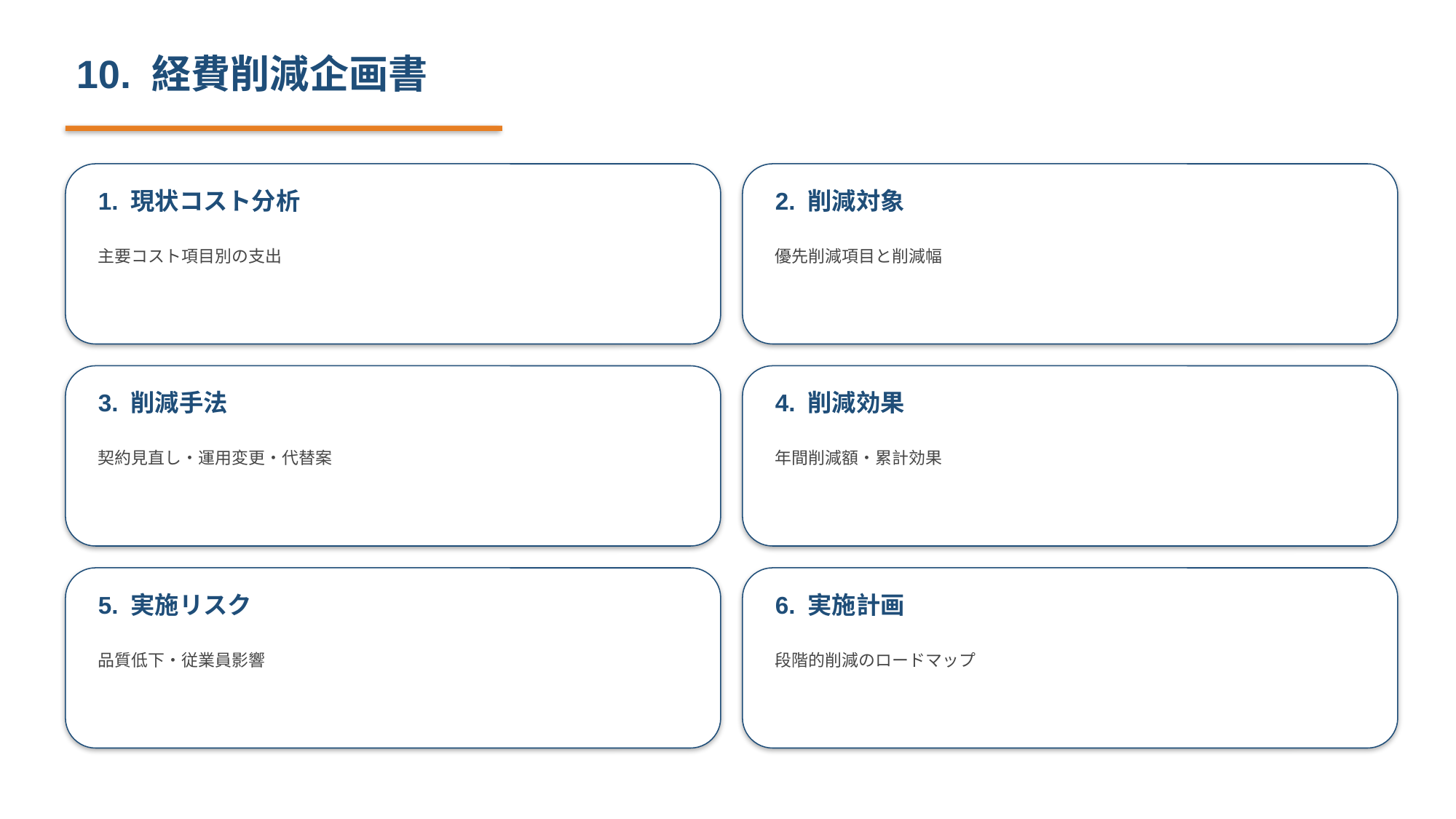

10. 経費削減企画書

1. 現状コスト分析
2. 削減対象
主要コスト項目別の支出
優先削減項目と削減幅

3. 削減手法
4. 削減効果
契約見直し・運用変更・代替案
年間削減額・累計効果

5. 実施リスク
6. 実施計画
品質低下・従業員影響
段階的削減のロードマップ